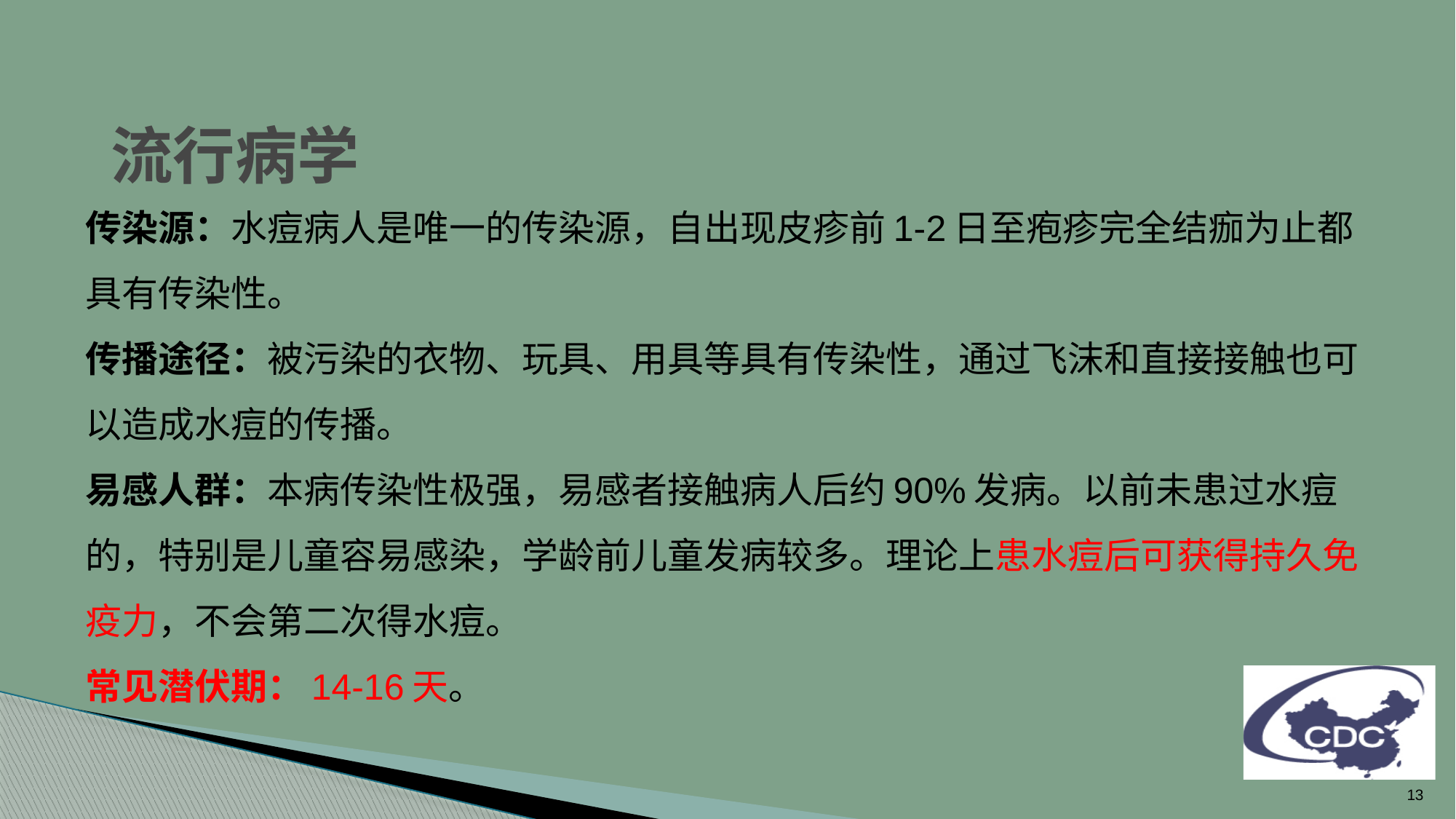

# 流行病学
传染源：水痘病人是唯一的传染源，自出现皮疹前1-2日至疱疹完全结痂为止都具有传染性。
传播途径：被污染的衣物、玩具、用具等具有传染性，通过飞沫和直接接触也可以造成水痘的传播。
易感人群：本病传染性极强，易感者接触病人后约90%发病。以前未患过水痘的，特别是儿童容易感染，学龄前儿童发病较多。理论上患水痘后可获得持久免疫力，不会第二次得水痘。
常见潜伏期：14-16天。

13